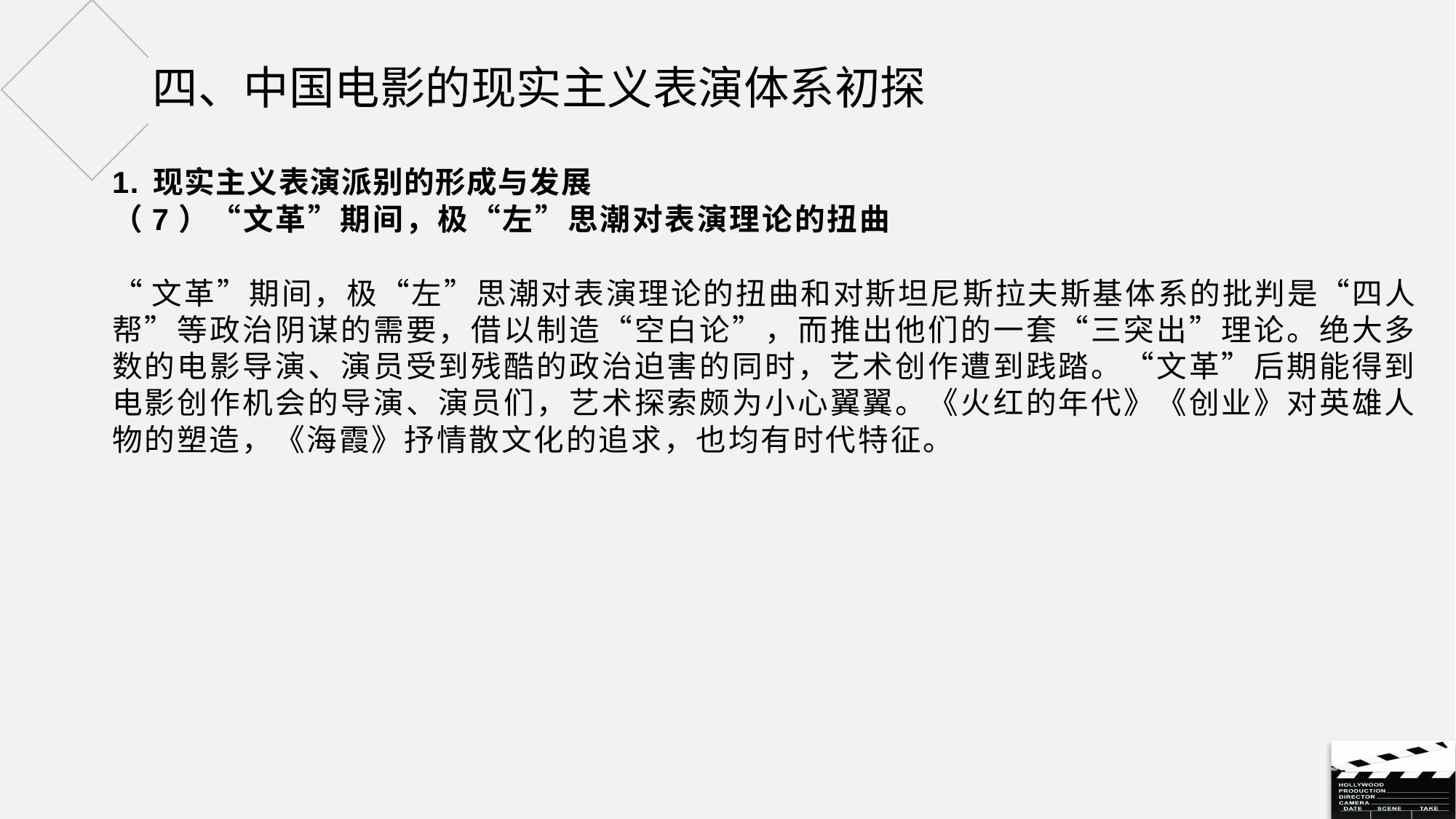

# 四、中国电影的现实主义表演体系初探
现实主义表演派别的形成与发展
（7）“文革”期间，极“左”思潮对表演理论的扭曲

“文革”期间，极“左”思潮对表演理论的扭曲和对斯坦尼斯拉夫斯基体系的批判是“四人帮”等政治阴谋的需要，借以制造“空白论”，而推出他们的一套“三突出”理论。绝大多数的电影导演、演员受到残酷的政治迫害的同时，艺术创作遭到践踏。“文革”后期能得到电影创作机会的导演、演员们，艺术探索颇为小心翼翼。《火红的年代》《创业》对英雄人物的塑造，《海霞》抒情散文化的追求，也均有时代特征。